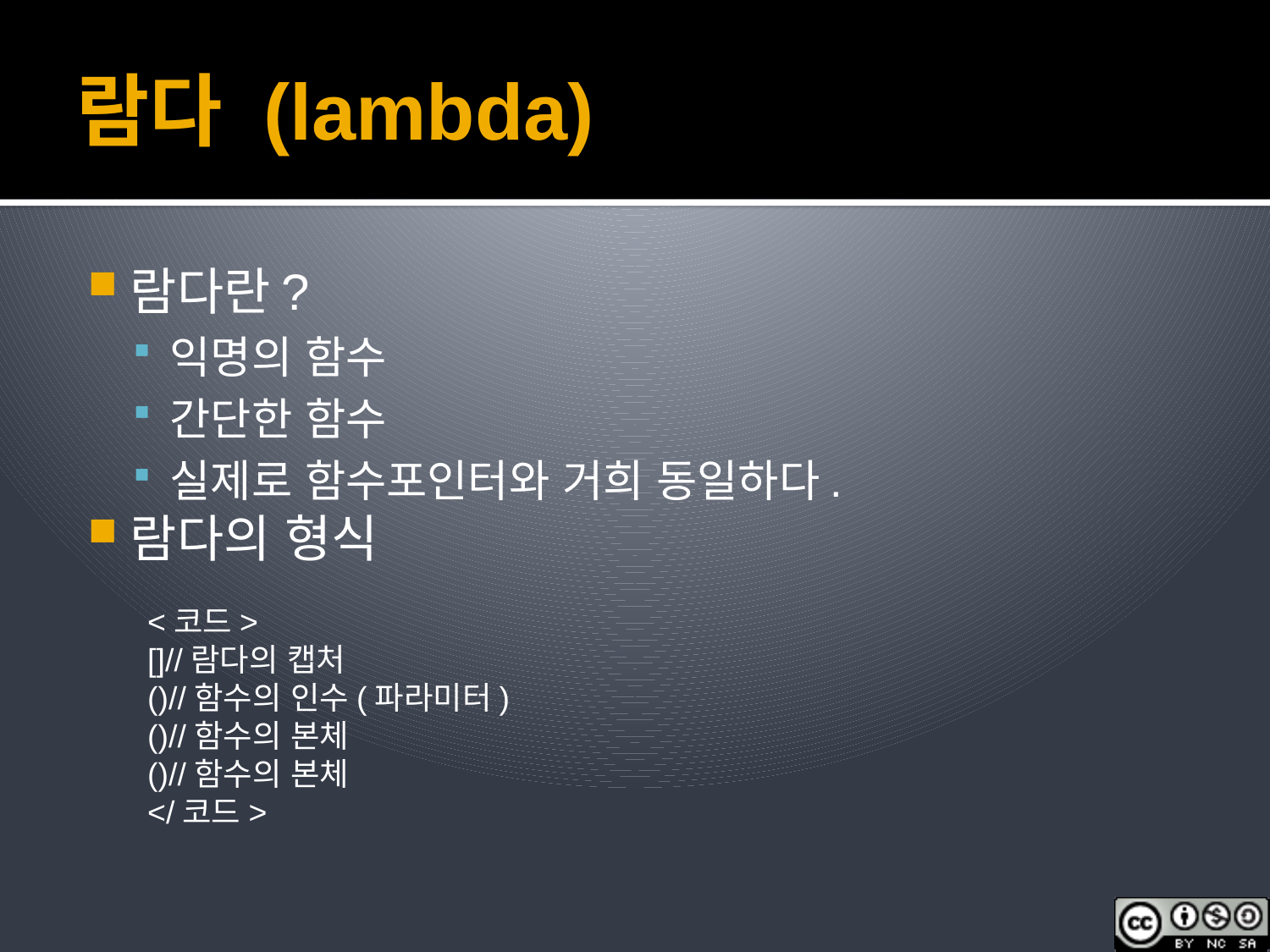

# 람다 (lambda)
람다란?
익명의 함수
간단한 함수
실제로 함수포인터와 거희 동일하다.
람다의 형식

<코드>
[]//람다의 캡처
()//함수의 인수(파라미터)
()//함수의 본체
()//함수의 본체
</코드>